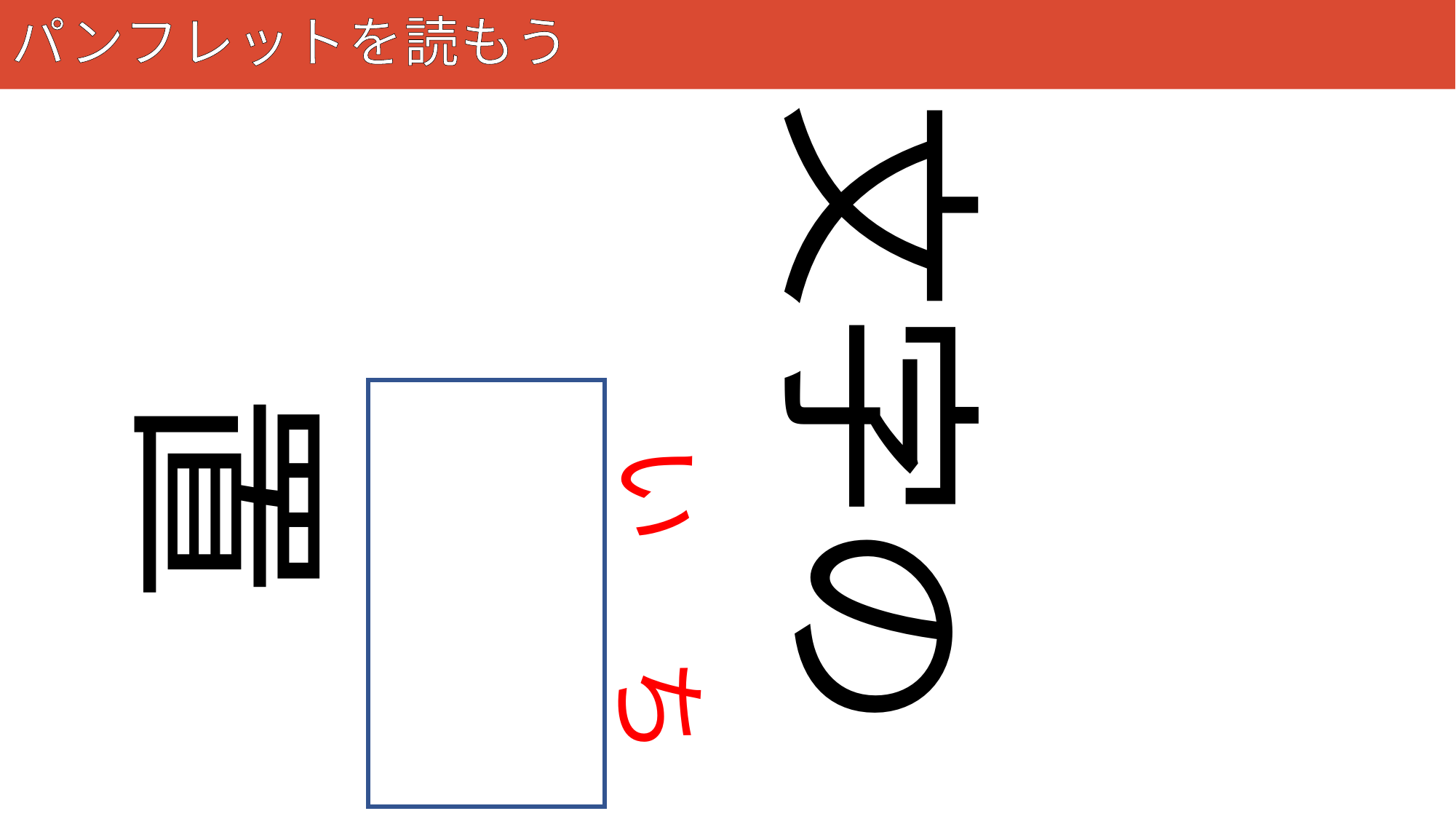

# パンフレットを読もう
124
文字の
位置

い
ち